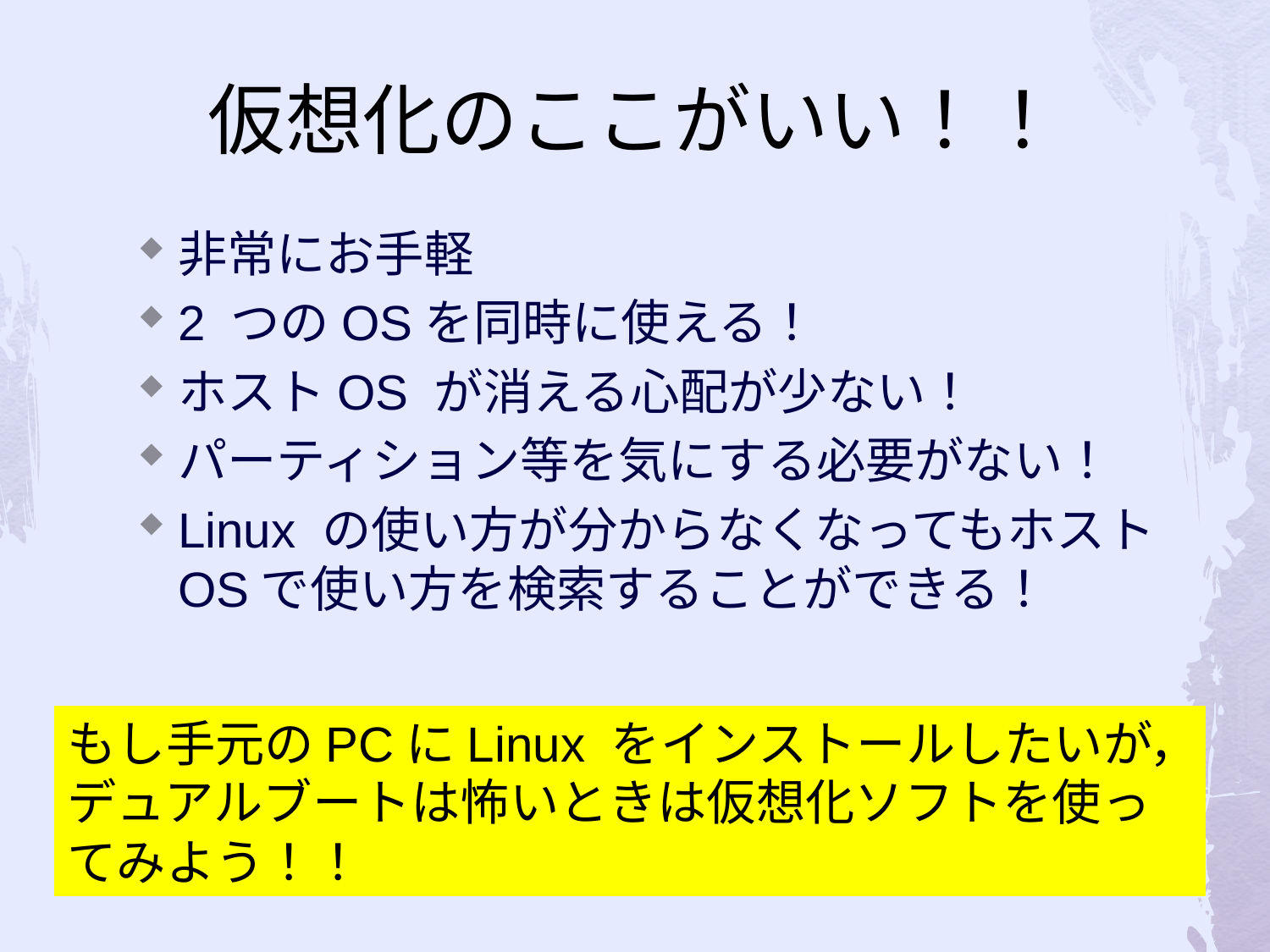

# 仮想化のここがいい！！
非常にお手軽
2 つのOSを同時に使える！
ホストOS が消える心配が少ない！
パーティション等を気にする必要がない！
Linux の使い方が分からなくなってもホストOSで使い方を検索することができる！
もし手元のPCにLinux をインストールしたいが，デュアルブートは怖いときは仮想化ソフトを使ってみよう！！